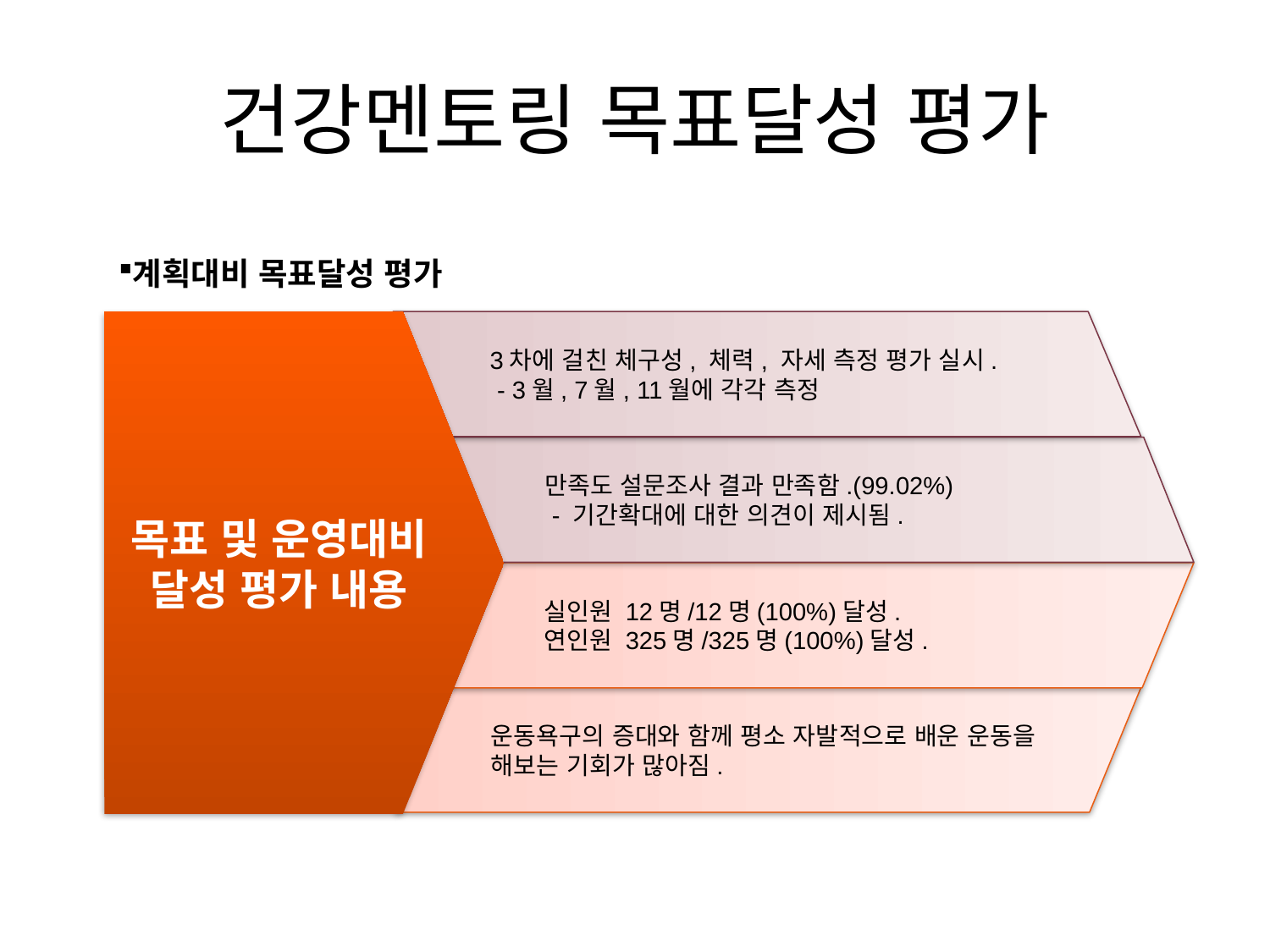

# 건강멘토링 목표달성 평가
계획대비 목표달성 평가
목표 및 운영대비 달성 평가 내용
3차에 걸친 체구성, 체력, 자세 측정 평가 실시.
 - 3월, 7월, 11월에 각각 측정
만족도 설문조사 결과 만족함.(99.02%)
 - 기간확대에 대한 의견이 제시됨.
실인원 12명/12명(100%)달성.
연인원 325명/325명(100%)달성.
운동욕구의 증대와 함께 평소 자발적으로 배운 운동을 해보는 기회가 많아짐.